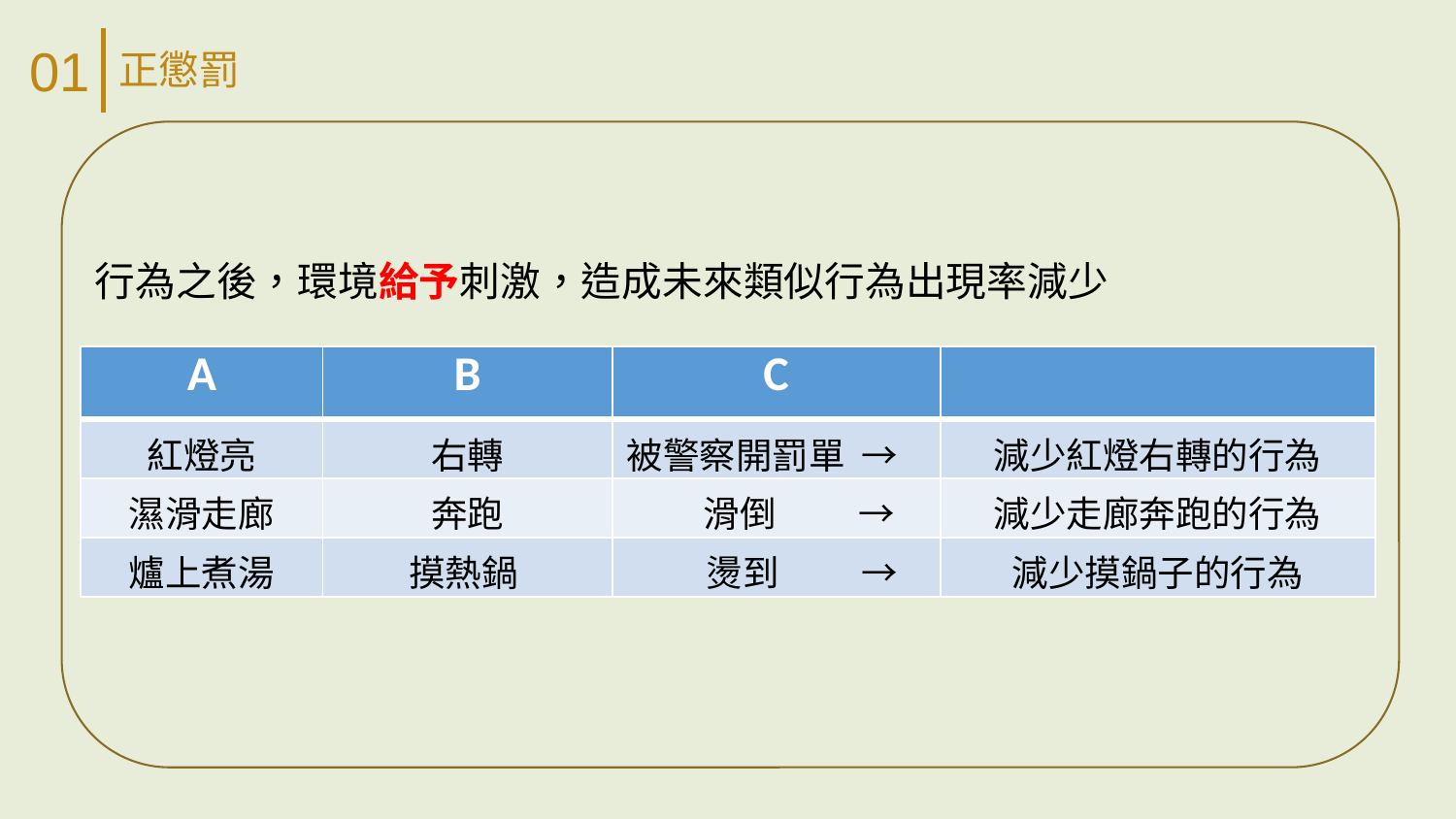

01
正懲罰

行為之後，環境給予刺激，造成未來類似行為出現率減少

| A | B | C |  |
| --- | --- | --- | --- |
| 紅燈亮 | 右轉 | 被警察開罰單 → | 減少紅燈右轉的行為 |
| 濕滑走廊 | 奔跑 | 滑倒 → | 減少走廊奔跑的行為 |
| 爐上煮湯 | 摸熱鍋 | 燙到 → | 減少摸鍋子的行為 |